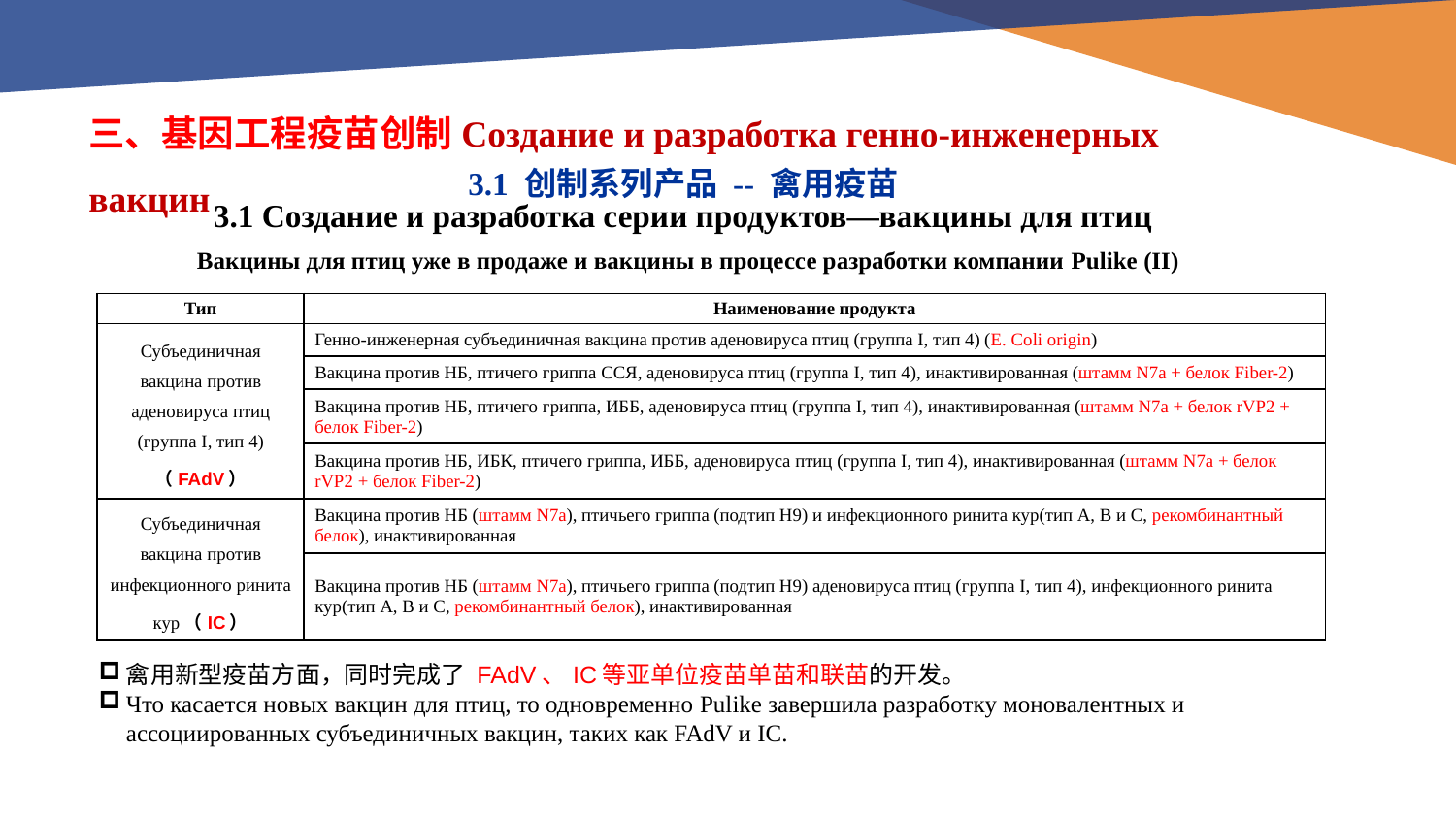

三、基因工程疫苗创制Создание и разработка генно-инженерных вакцин
3.1 创制系列产品 -- 禽用疫苗
3.1 Создание и разработка серии продуктов—вакцины для птиц
Вакцины для птиц уже в продаже и вакцины в процессе разработки компании Pulike (II)
| Тип | Наименование продукта |
| --- | --- |
| Субъединичная вакцина против аденовируса птиц (группа I, тип 4) （FAdV） | Генно-инженерная субъединичная вакцина против аденовируса птиц (группа I, тип 4) (E. Coli origin) |
|  | Вакцина против НБ, птичего гриппа ССЯ, аденовируса птиц (группа I, тип 4), инактивированная (штамм N7a + белок Fiber-2) |
|  | Вакцина против НБ, птичего гриппа, ИББ, аденовируса птиц (группа I, тип 4), инактивированная (штамм N7a + белок rVP2 + белок Fiber-2) |
|  | Вакцина против НБ, ИБК, птичего гриппа, ИББ, аденовируса птиц (группа I, тип 4), инактивированная (штамм N7a + белок rVP2 + белок Fiber-2) |
| Субъединичная вакцина против инфекционного ринита кур（IC） | Вакцина против НБ (штамм N7a), птичьего гриппа (подтип H9) и инфекционного ринита кур(тип А, В и С, рекомбинантный белок), инактивированная |
|  | Вакцина против НБ (штамм N7a), птичьего гриппа (подтип H9) аденовируса птиц (группа I, тип 4), инфекционного ринита кур(тип А, В и С, рекомбинантный белок), инактивированная |
禽用新型疫苗方面，同时完成了 FAdV、IC等亚单位疫苗单苗和联苗的开发。
Что касается новых вакцин для птиц, то одновременно Pulike завершила разработку моновалентных и ассоциированных субъединичных вакцин, таких как FAdV и IC.